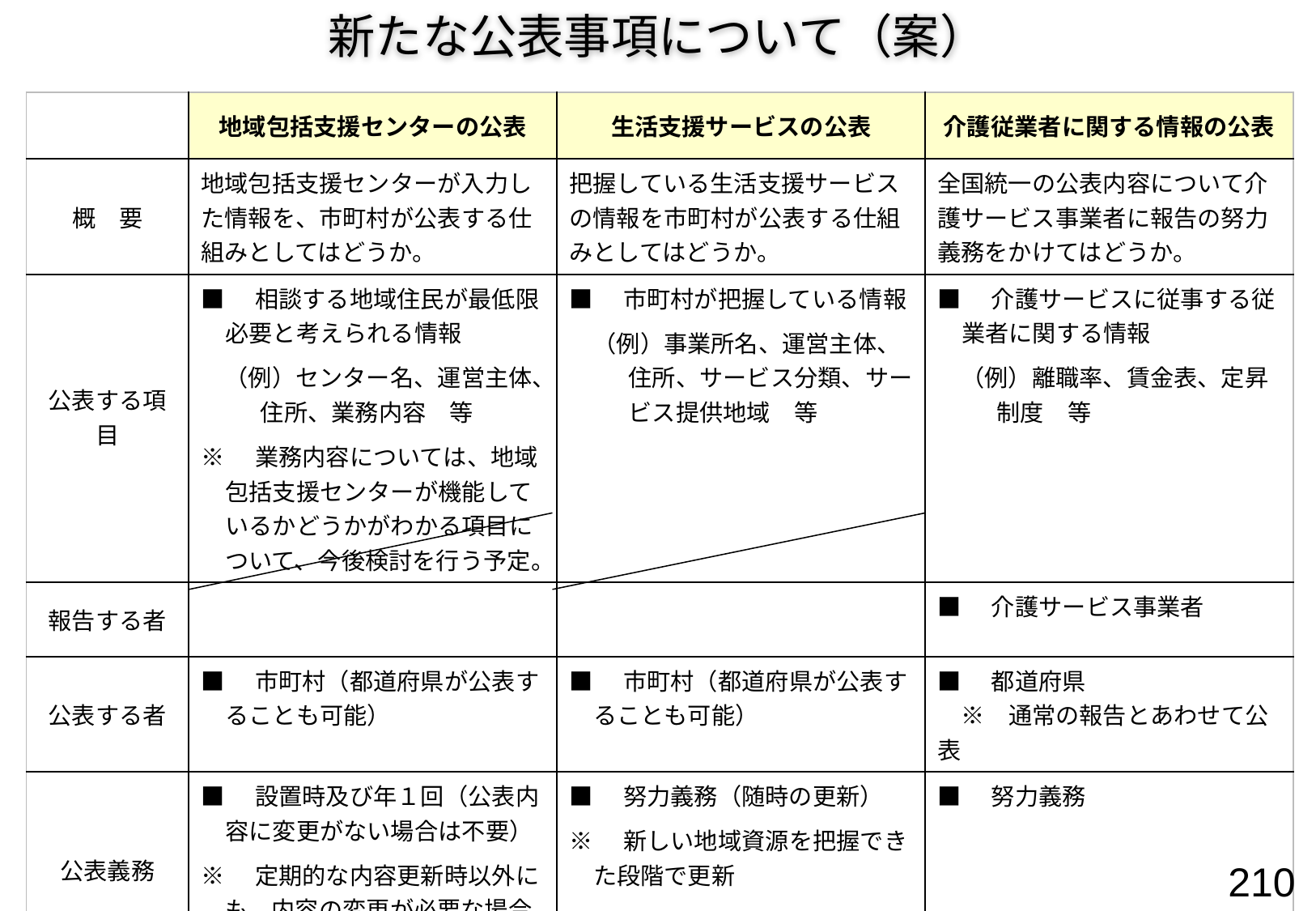

新たな公表事項について（案）
|  | 地域包括支援センターの公表 | 生活支援サービスの公表 | 介護従業者に関する情報の公表 |
| --- | --- | --- | --- |
| 概　要 | 地域包括支援センターが入力した情報を、市町村が公表する仕組みとしてはどうか。 | 把握している生活支援サービスの情報を市町村が公表する仕組みとしてはどうか。 | 全国統一の公表内容について介護サービス事業者に報告の努力義務をかけてはどうか。 |
| 公表する項目 | ■　相談する地域住民が最低限必要と考えられる情報 　（例）センター名、運営主体、住所、業務内容　等 ※　業務内容については、地域包括支援センターが機能しているかどうかがわかる項目について、今後検討を行う予定。 | ■　市町村が把握している情報 　（例）事業所名、運営主体、住所、サービス分類、サービス提供地域　等 | ■　介護サービスに従事する従業者に関する情報 　（例）離職率、賃金表、定昇制度　等 |
| 報告する者 |  |  | ■　介護サービス事業者 |
| 公表する者 | ■　市町村（都道府県が公表することも可能） | ■　市町村（都道府県が公表することも可能） | ■　都道府県 　※　通常の報告とあわせて公表 |
| 公表義務 | ■　設置時及び年１回（公表内容に変更がない場合は不要） ※　定期的な内容更新時以外にも、内容の変更が必要な場合には随時変更が可能 | ■　努力義務（随時の更新） ※　新しい地域資源を把握できた段階で更新 | ■　努力義務 |
210